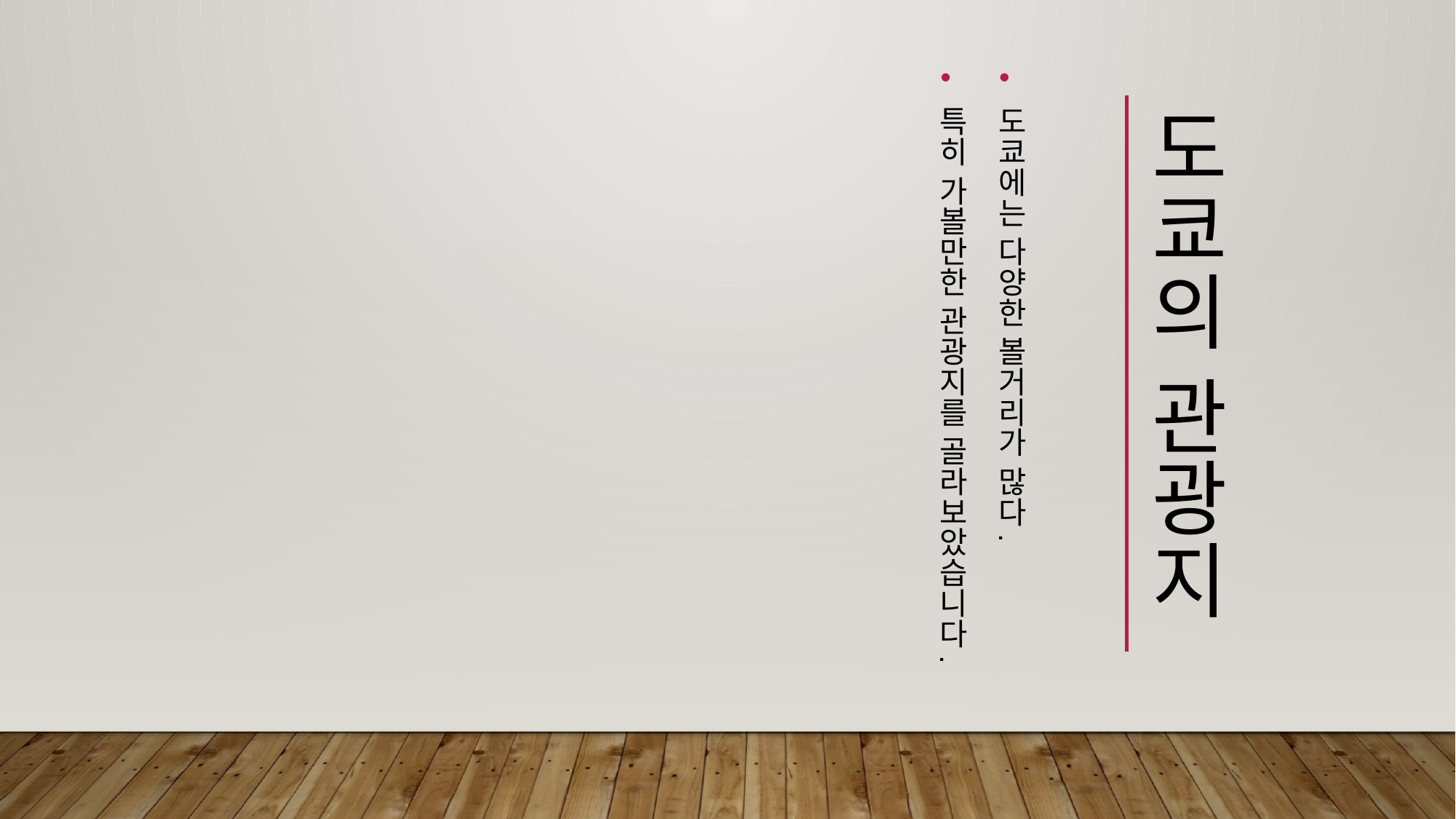

도쿄에는 다양한 볼거리가 많다.
특히 가볼만한 관광지를 골라보았습니다.
# 도쿄의 관광지